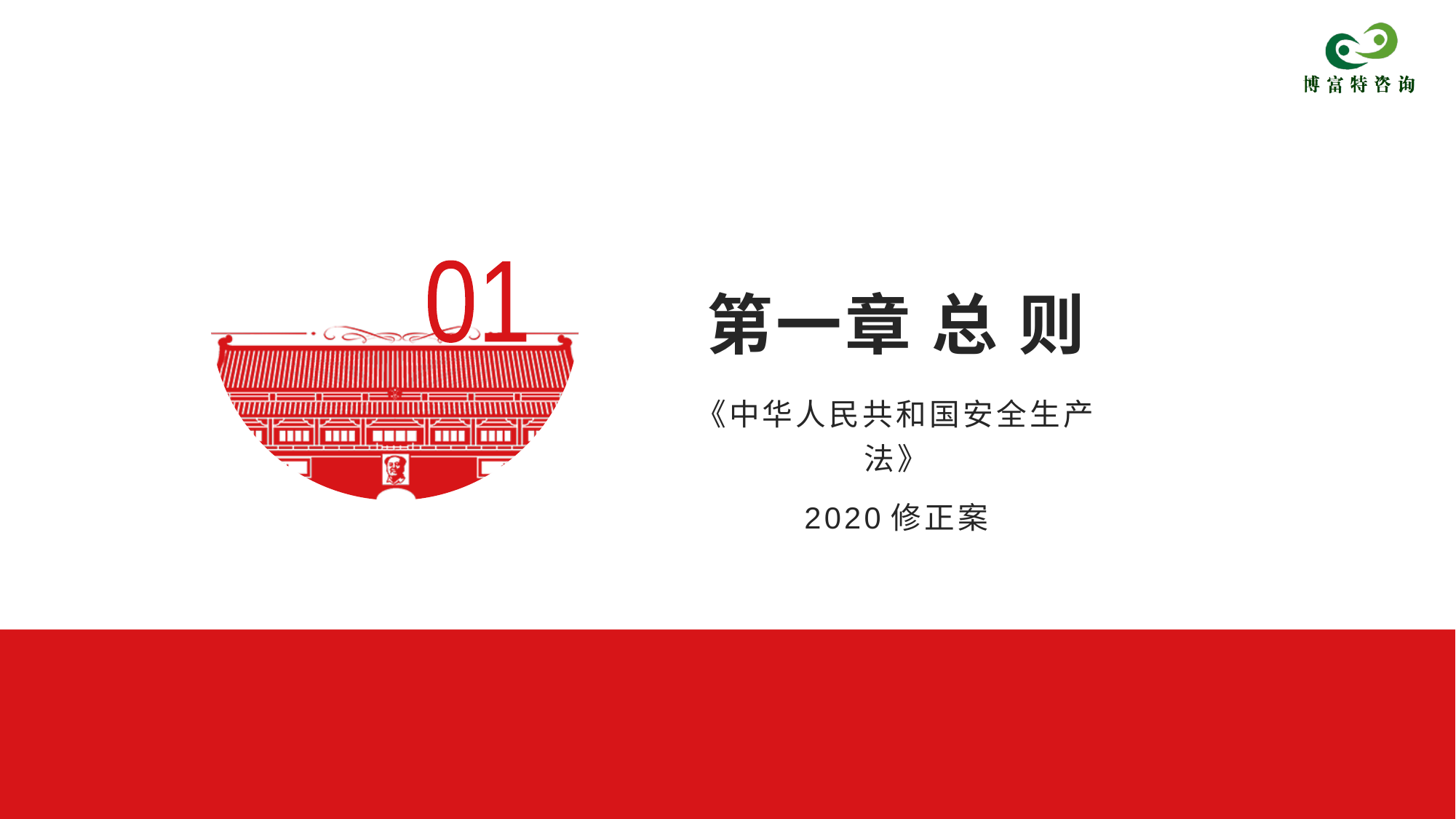

01
# 第一章 总 则
《中华人民共和国安全生产法》
2020修正案